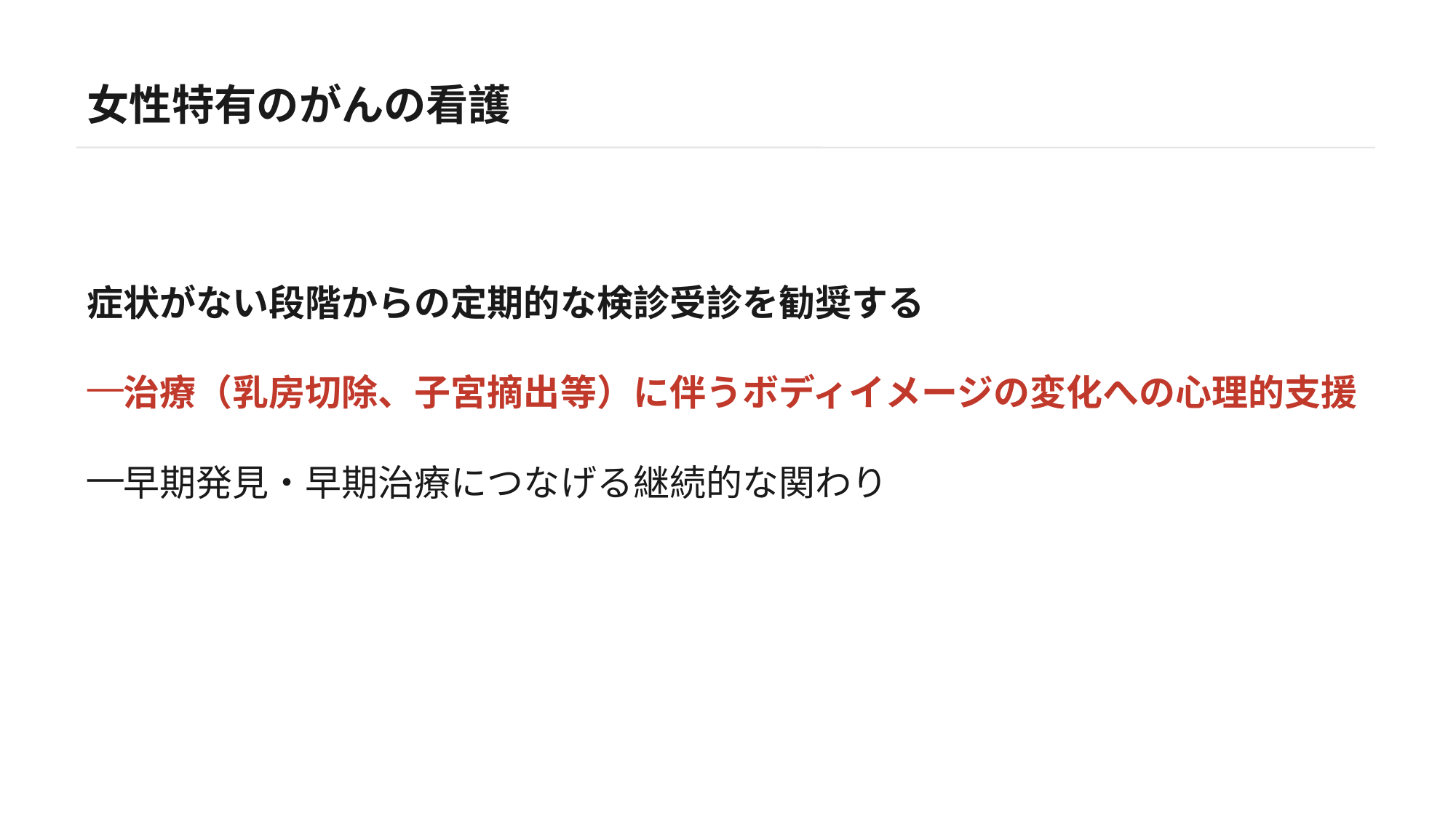

女性特有のがんの看護

症状がない段階からの定期的な検診受診を勧奨する
治療（乳房切除、子宮摘出等）に伴うボディイメージの変化への心理的支援
早期発見・早期治療につなげる継続的な関わり